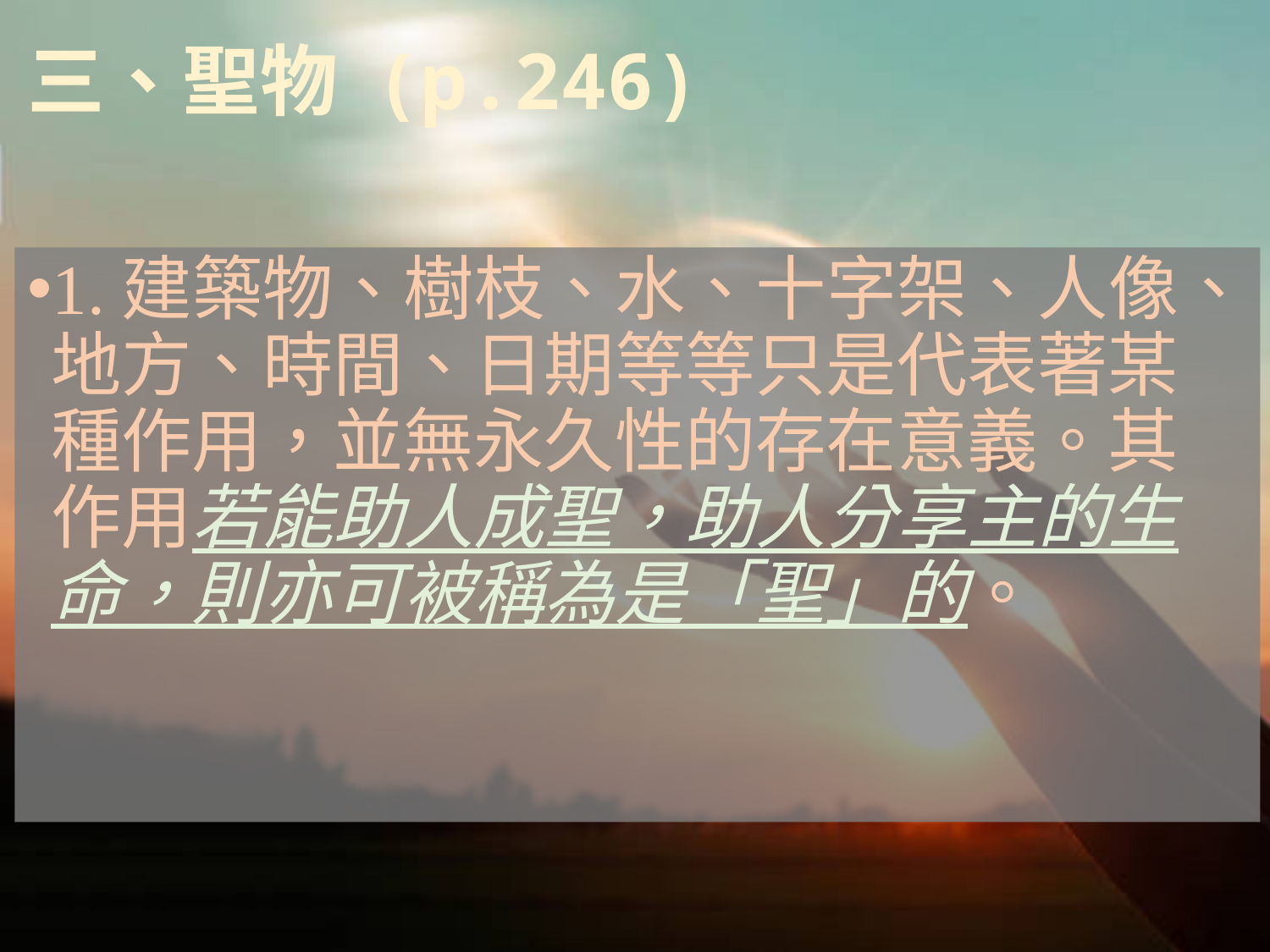

# 三、聖物 (p.246)
1.建築物、樹枝、水、十字架、人像、地方、時間、日期等等只是代表著某種作用，並無永久性的存在意義。其作用若能助人成聖，助人分享主的生命，則亦可被稱為是「聖」的。